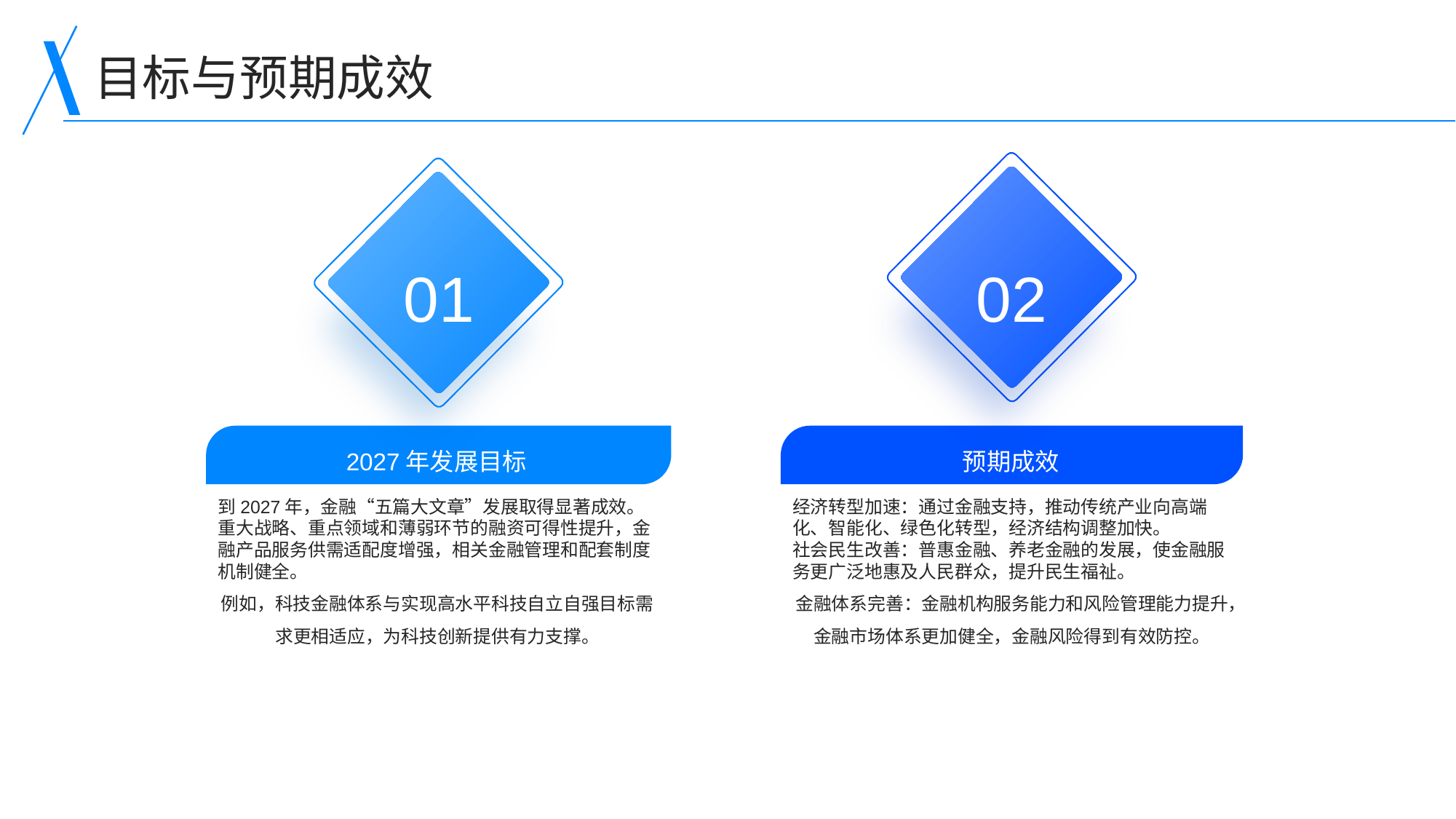

目标与预期成效

01
02

2027年发展目标
预期成效
到2027年，金融“五篇大文章”发展取得显著成效。重大战略、重点领域和薄弱环节的融资可得性提升，金融产品服务供需适配度增强，相关金融管理和配套制度机制健全。
例如，科技金融体系与实现高水平科技自立自强目标需求更相适应，为科技创新提供有力支撑。
经济转型加速：通过金融支持，推动传统产业向高端化、智能化、绿色化转型，经济结构调整加快。
社会民生改善：普惠金融、养老金融的发展，使金融服务更广泛地惠及人民群众，提升民生福祉。
金融体系完善：金融机构服务能力和风险管理能力提升，金融市场体系更加健全，金融风险得到有效防控。